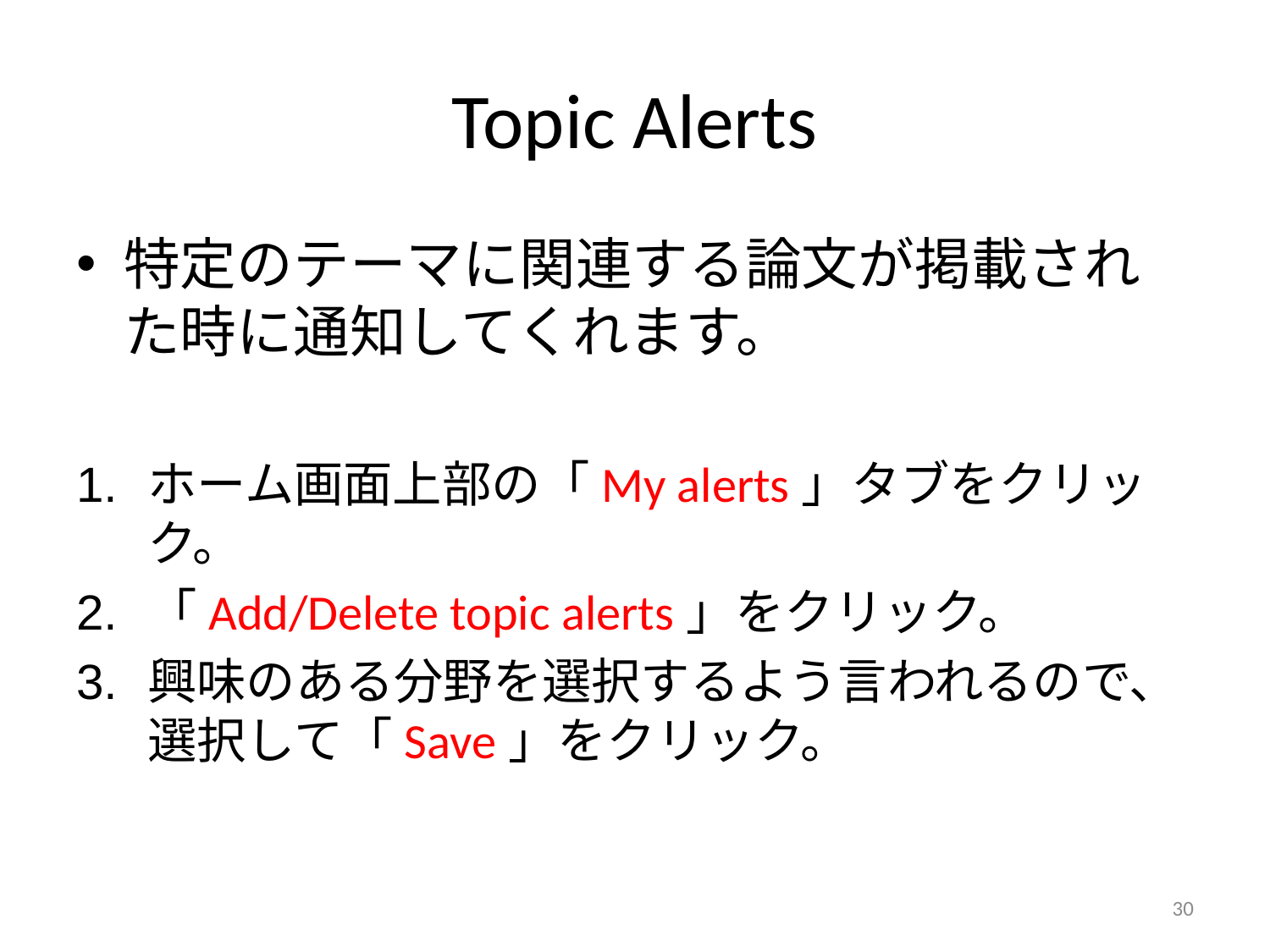

# Topic Alerts
特定のテーマに関連する論文が掲載された時に通知してくれます。

ホーム画面上部の「My alerts」タブをクリック。
「Add/Delete topic alerts」をクリック。
興味のある分野を選択するよう言われるので、選択して「Save」をクリック。

30